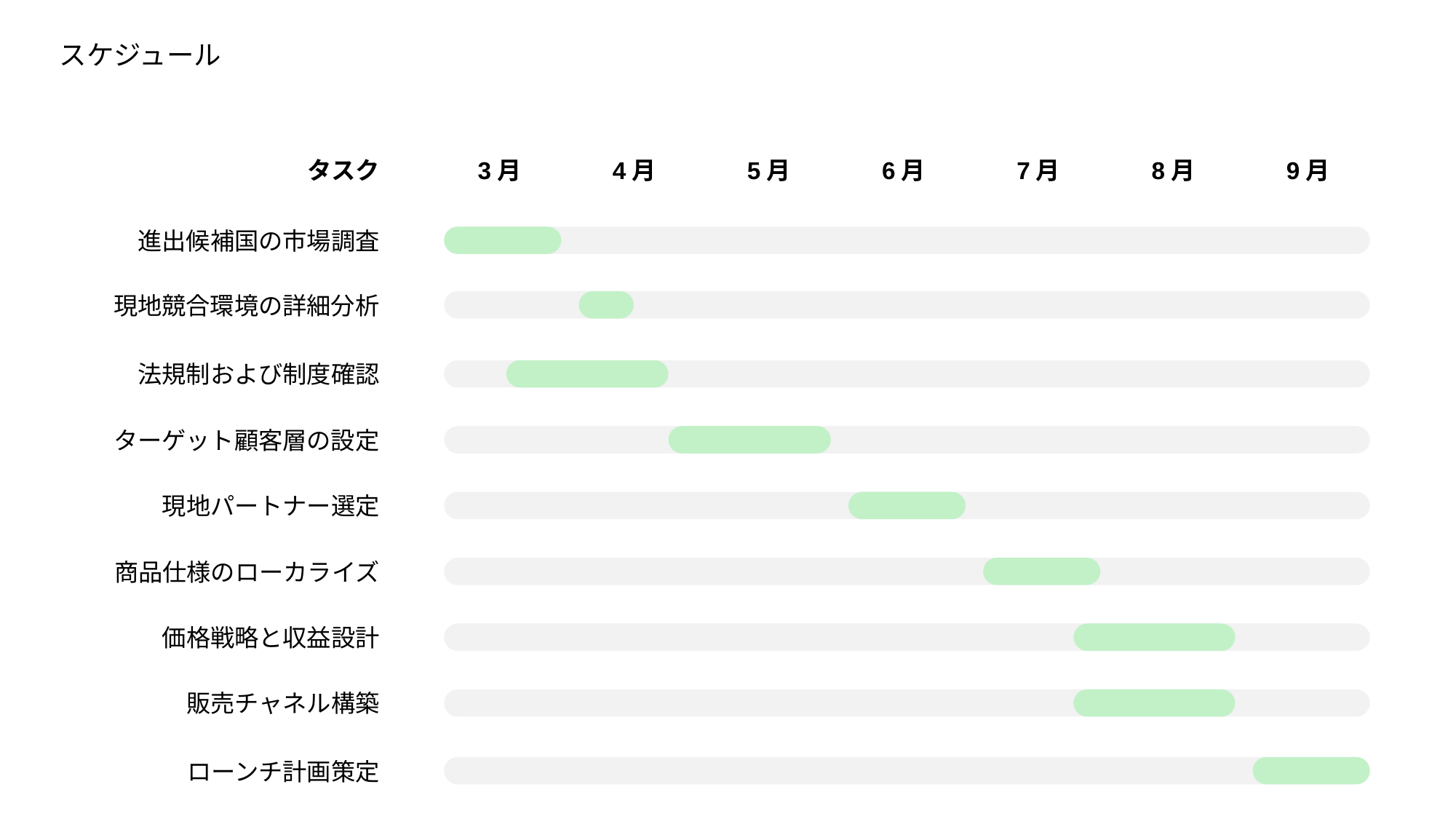

スケジュール
タスク
3月
4月
5月
6月
7月
8月
9月
進出候補国の市場調査

現地競合環境の詳細分析

法規制および制度確認

ターゲット顧客層の設定

現地パートナー選定

商品仕様のローカライズ

価格戦略と収益設計

販売チャネル構築

ローンチ計画策定